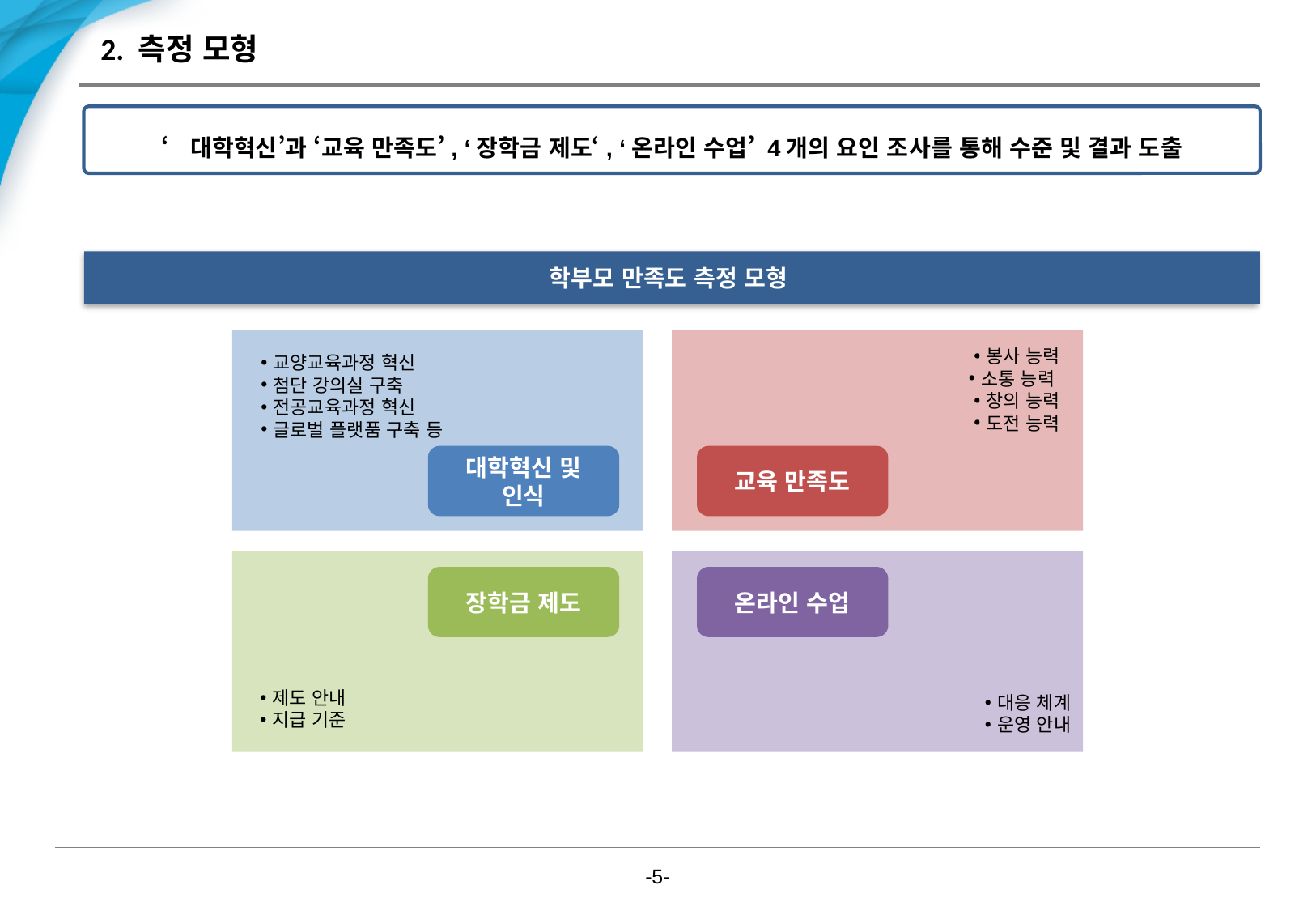

# 2. 측정 모형
‘대학혁신’과 ‘교육 만족도’, ‘장학금 제도‘, ‘온라인 수업’ 4개의 요인 조사를 통해 수준 및 결과 도출
학부모 만족도 측정 모형

봉사 능력
소통 능력
창의 능력
도전 능력
교양교육과정 혁신
첨단 강의실 구축
전공교육과정 혁신
글로벌 플랫품 구축 등
대학혁신 및 인식
교육 만족도

장학금 제도
온라인 수업
제도 안내
지급 기준
대응 체계
운영 안내
-5-